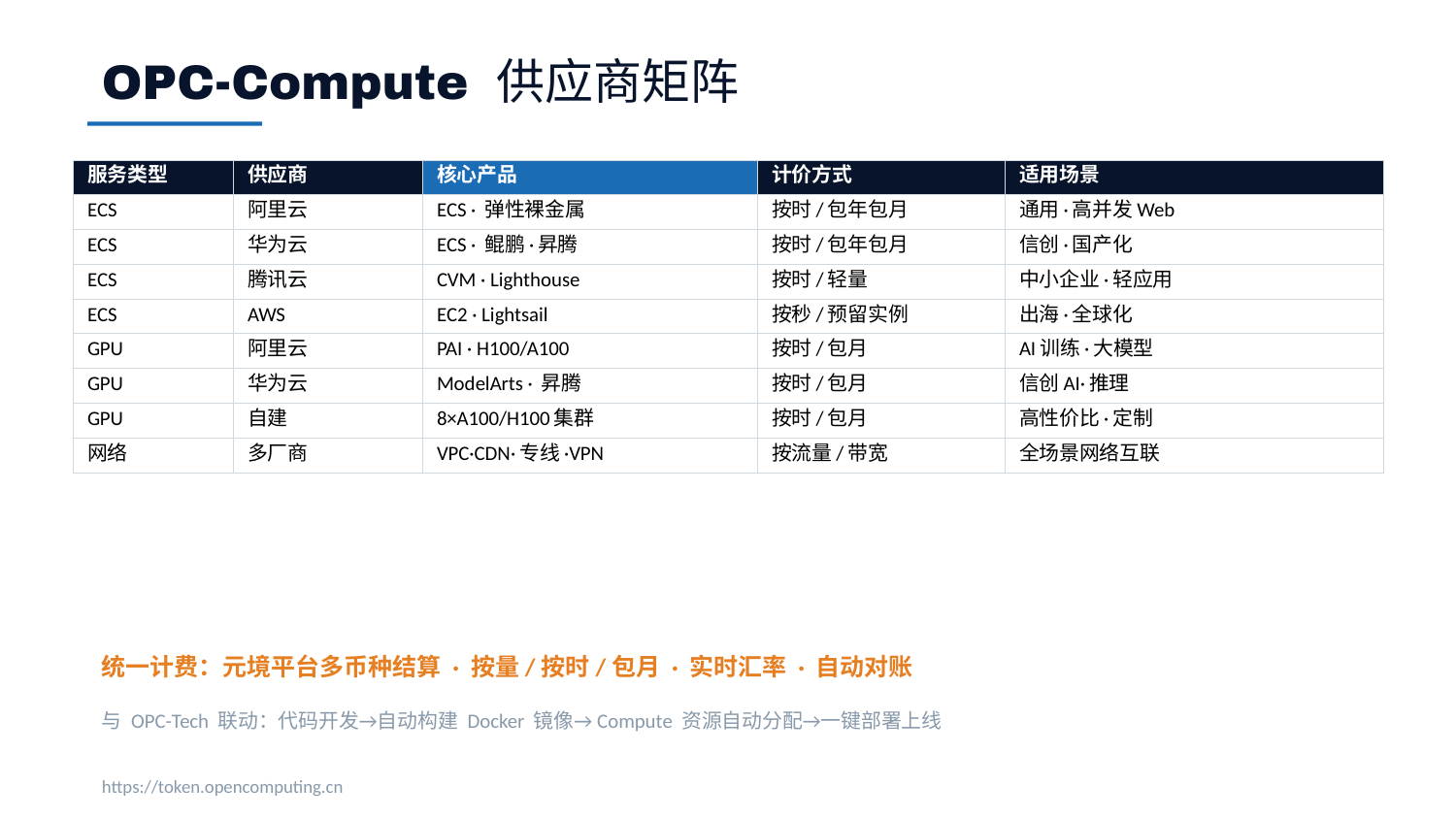

OPC-Compute 供应商矩阵

| 服务类型 | 供应商 | 核心产品 | 计价方式 | 适用场景 |
| --- | --- | --- | --- | --- |
| ECS | 阿里云 | ECS · 弹性裸金属 | 按时/包年包月 | 通用·高并发Web |
| ECS | 华为云 | ECS · 鲲鹏·昇腾 | 按时/包年包月 | 信创·国产化 |
| ECS | 腾讯云 | CVM · Lighthouse | 按时/轻量 | 中小企业·轻应用 |
| ECS | AWS | EC2 · Lightsail | 按秒/预留实例 | 出海·全球化 |
| GPU | 阿里云 | PAI · H100/A100 | 按时/包月 | AI训练·大模型 |
| GPU | 华为云 | ModelArts · 昇腾 | 按时/包月 | 信创AI·推理 |
| GPU | 自建 | 8×A100/H100集群 | 按时/包月 | 高性价比·定制 |
| 网络 | 多厂商 | VPC·CDN·专线·VPN | 按流量/带宽 | 全场景网络互联 |
统一计费：元境平台多币种结算 · 按量/按时/包月 · 实时汇率 · 自动对账
与 OPC-Tech 联动：代码开发→自动构建 Docker 镜像→Compute 资源自动分配→一键部署上线
https://token.opencomputing.cn